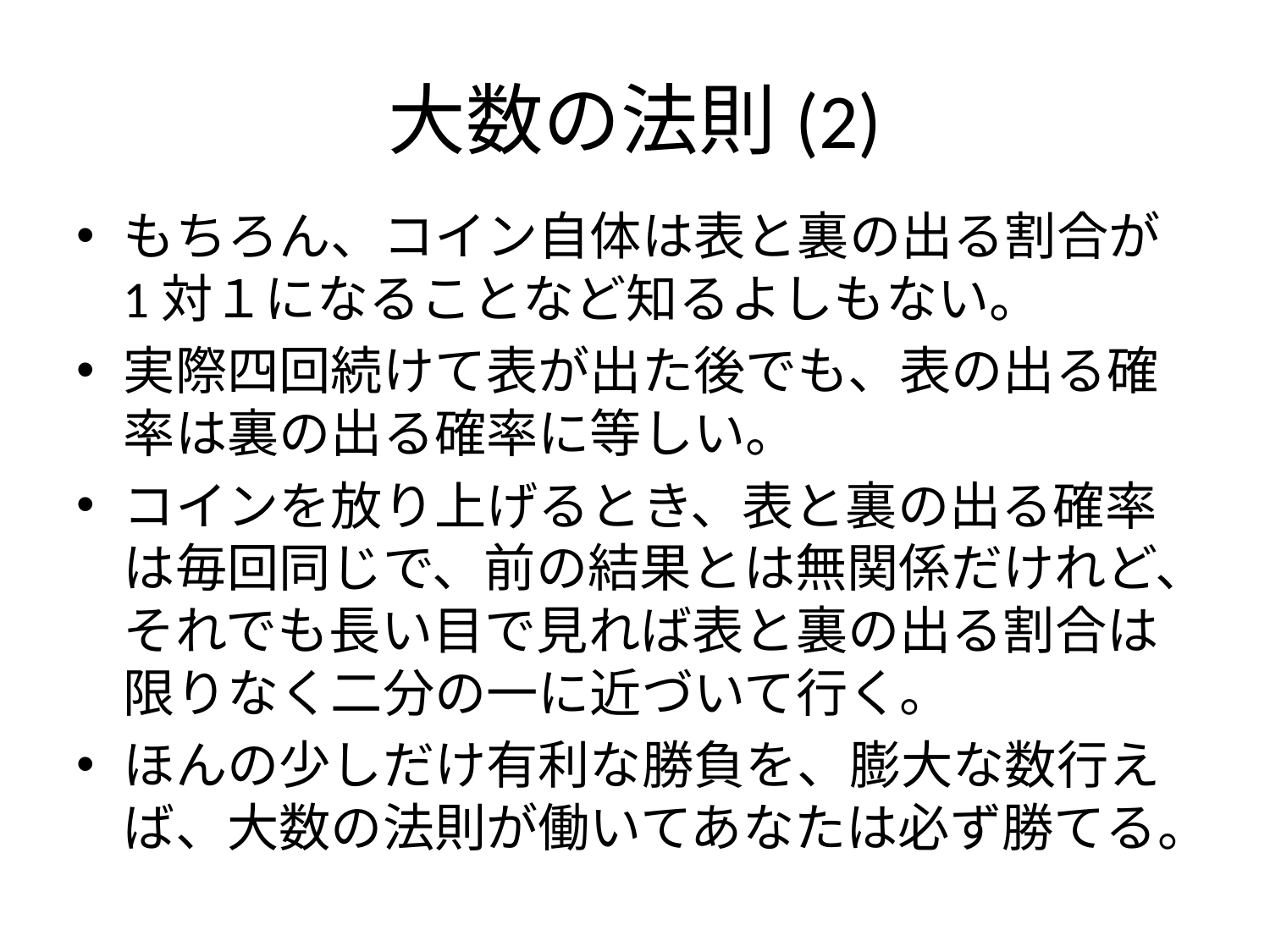

# 大数の法則(2)
もちろん、コイン自体は表と裏の出る割合が1対１になることなど知るよしもない。
実際四回続けて表が出た後でも、表の出る確率は裏の出る確率に等しい。
コインを放り上げるとき、表と裏の出る確率は毎回同じで、前の結果とは無関係だけれど、それでも長い目で見れば表と裏の出る割合は限りなく二分の一に近づいて行く。
ほんの少しだけ有利な勝負を、膨大な数行えば、大数の法則が働いてあなたは必ず勝てる。